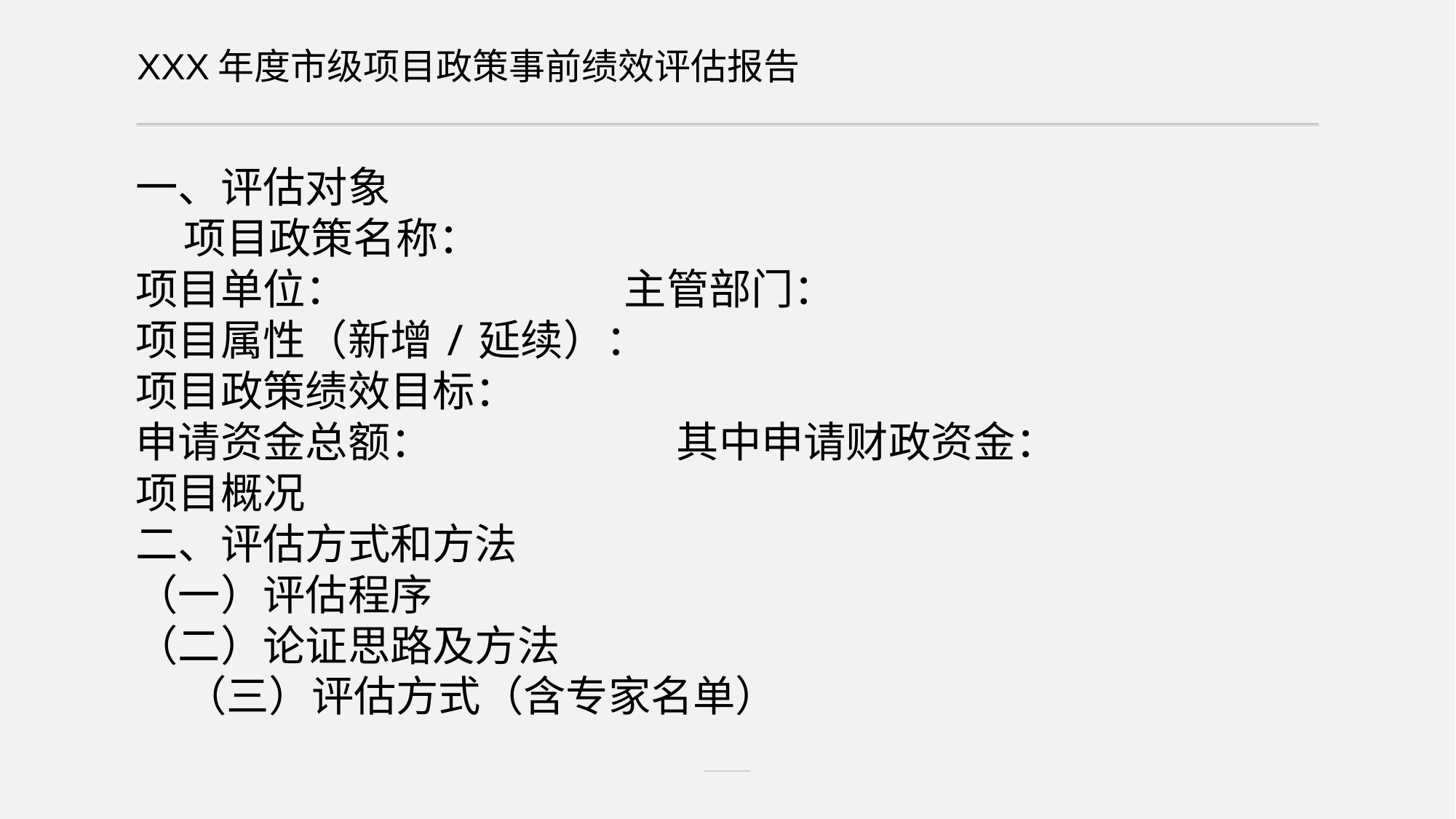

XXX年度市级项目政策事前绩效评估报告
一、评估对象    项目政策名称：项目单位：		                 主管部门：项目属性（新增/延续）：项目政策绩效目标：申请资金总额：		           其中申请财政资金：项目概况二、评估方式和方法（一）评估程序（二）论证思路及方法（三）评估方式（含专家名单）
55